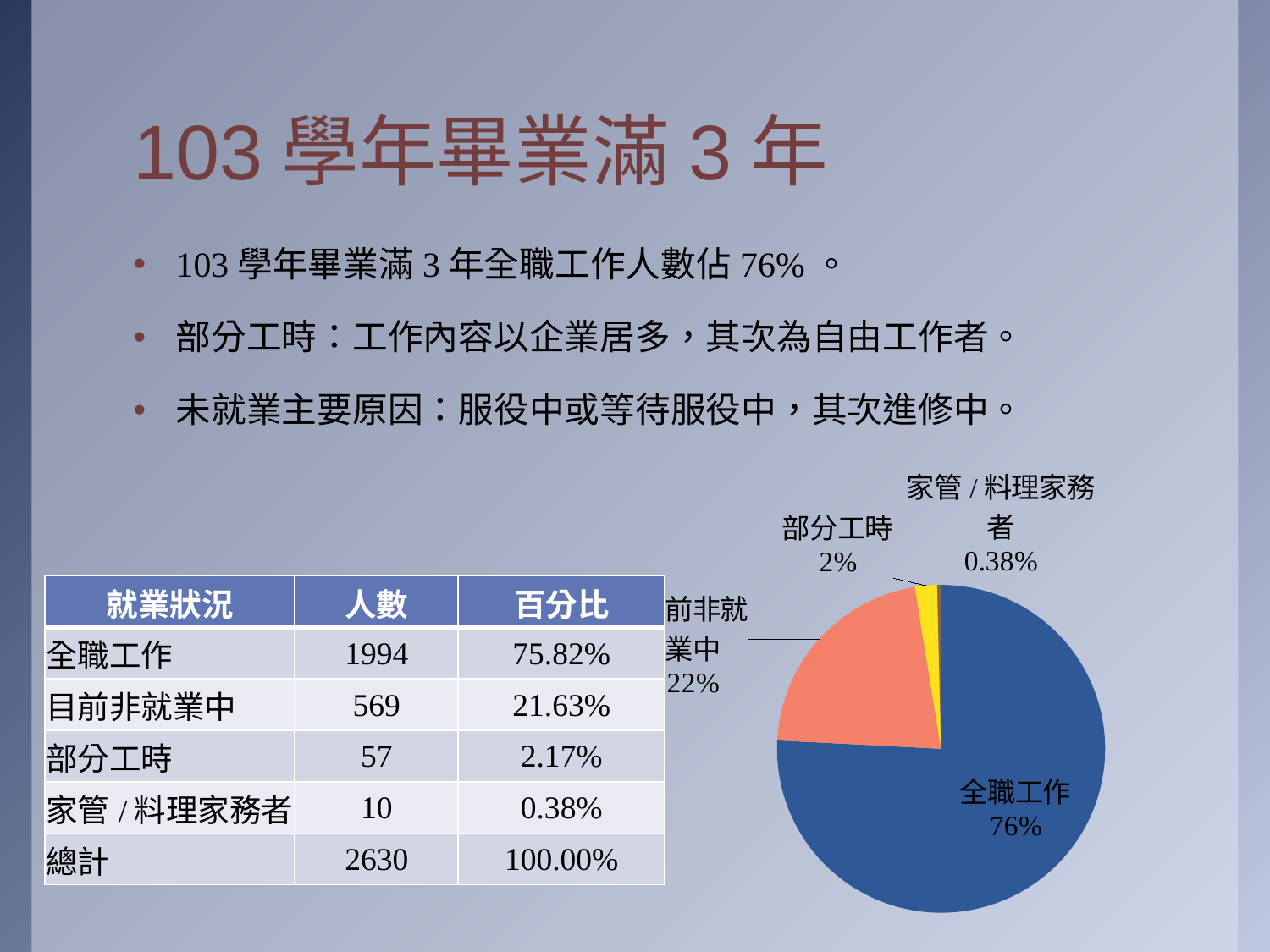

# 103學年畢業滿3年
103學年畢業滿3年全職工作人數佔76%。
部分工時：工作內容以企業居多，其次為自由工作者。
未就業主要原因：服役中或等待服役中，其次進修中。

### Chart

| Category | 人數 | 百分比 |
|---|---|---|
| 全職工作 | 1994.0 | 0.7582 |
| 目前非就業中 | 569.0 | 0.2163 |
| 部分工時 | 57.0 | 0.0217 |
| 家管/料理家務者 | 10.0 | 0.0038 |
| 就業狀況 | 人數 | 百分比 |
| --- | --- | --- |
| 全職工作 | 1994 | 75.82% |
| 目前非就業中 | 569 | 21.63% |
| 部分工時 | 57 | 2.17% |
| 家管/料理家務者 | 10 | 0.38% |
| 總計 | 2630 | 100.00% |